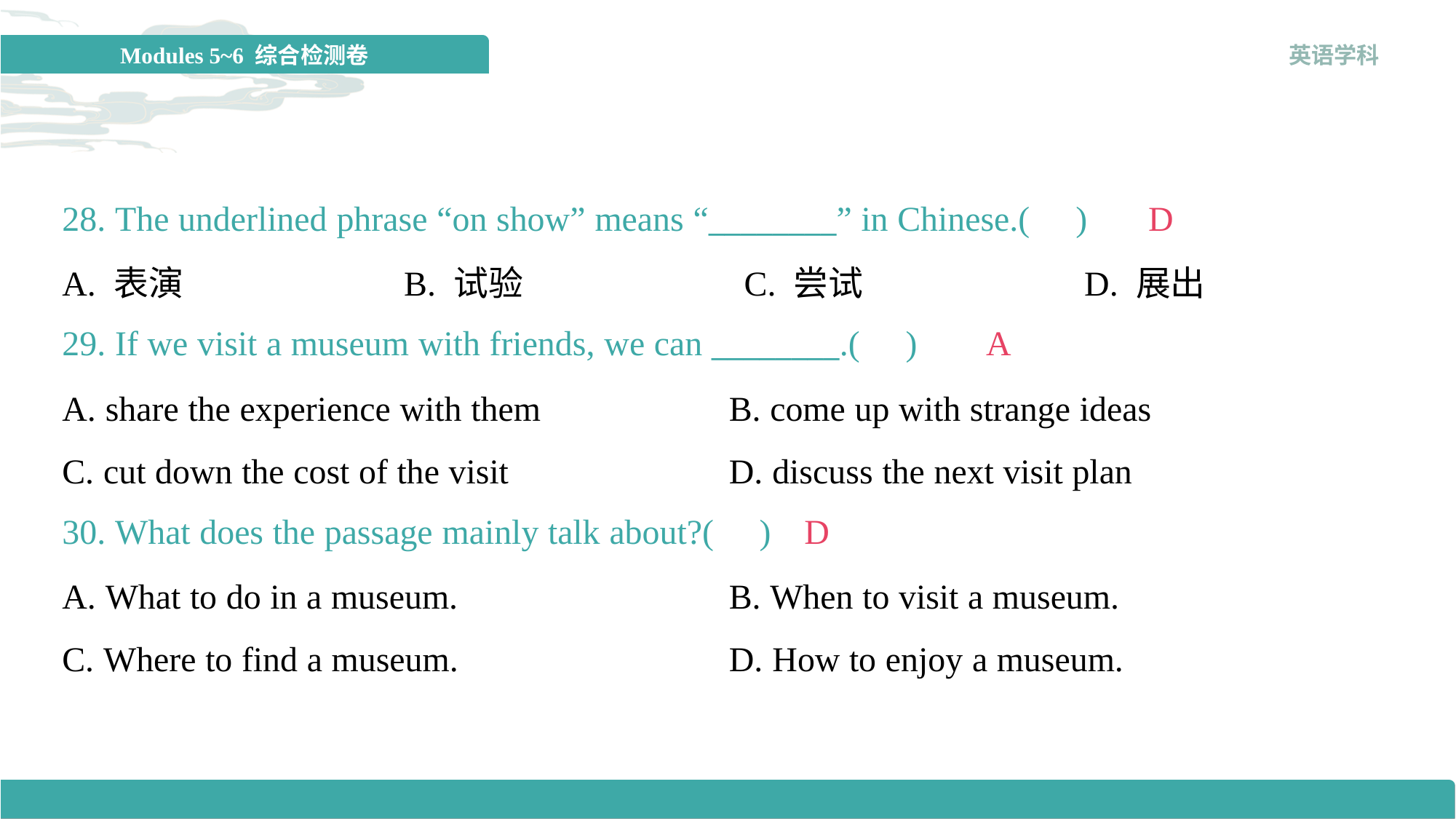

28. The underlined phrase “on show” means “________” in Chinese.(     )
D
A. 表演	B. 试验	C. 尝试	D. 展出
29. If we visit a museum with friends, we can ________.(     )
A
A. share the experience with them	B. come up with strange ideas
C. cut down the cost of the visit	D. discuss the next visit plan
30. What does the passage mainly talk about?(     )
D
A. What to do in a museum.	B. When to visit a museum.
C. Where to find a museum.	D. How to enjoy a museum.